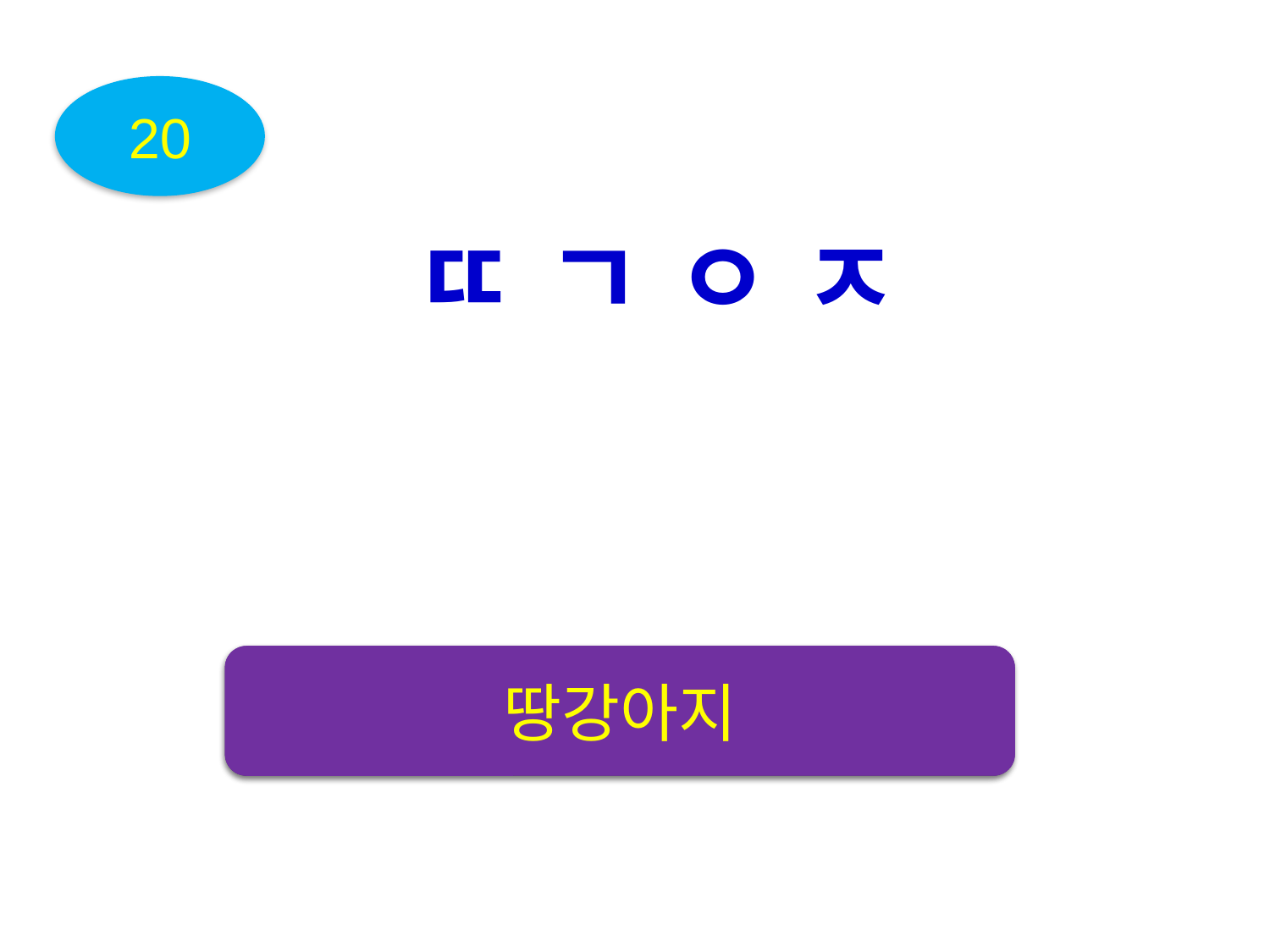

20
ㄸ ㄱ ㅇ ㅈ
동물
땅강아지